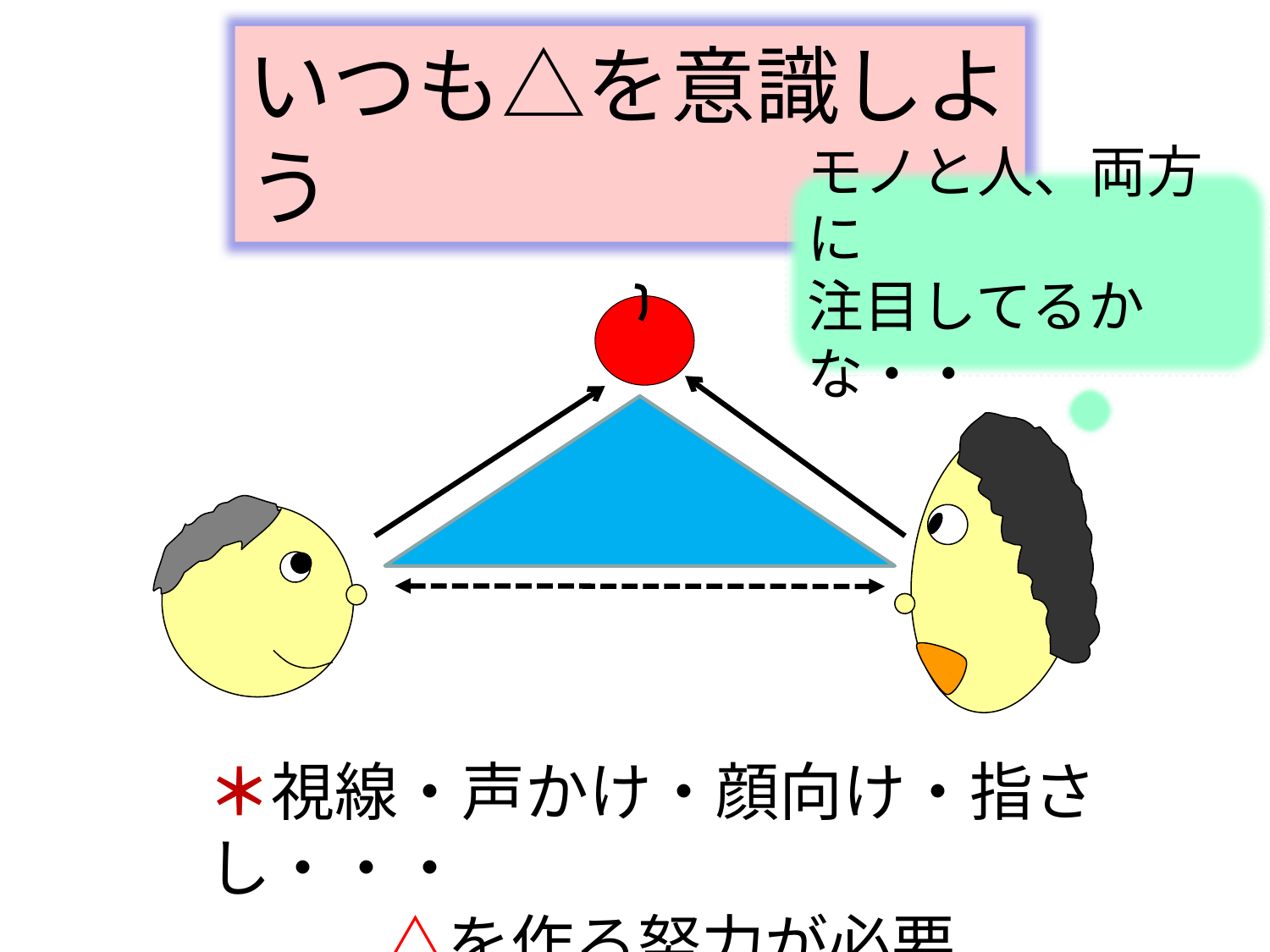

いつも△を意識しよう
モノと人、両方に
注目してるかな・・

＊視線・声かけ・顔向け・指さし・・・
　        △を作る努力が必要